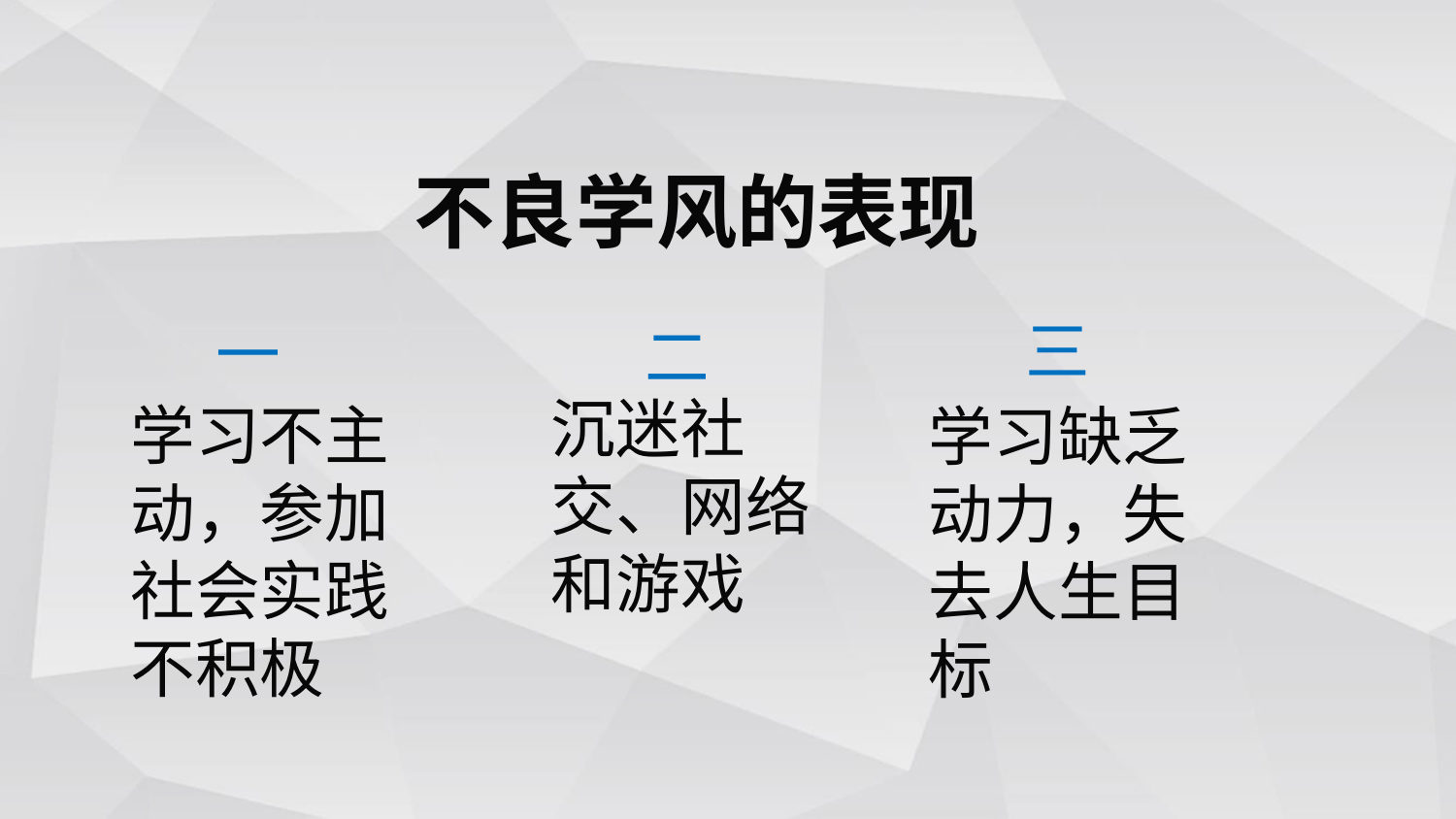

不良学风的表现
三
学习缺乏动力，失去人生目标
一
学习不主动，参加社会实践不积极
二
沉迷社交、网络和游戏